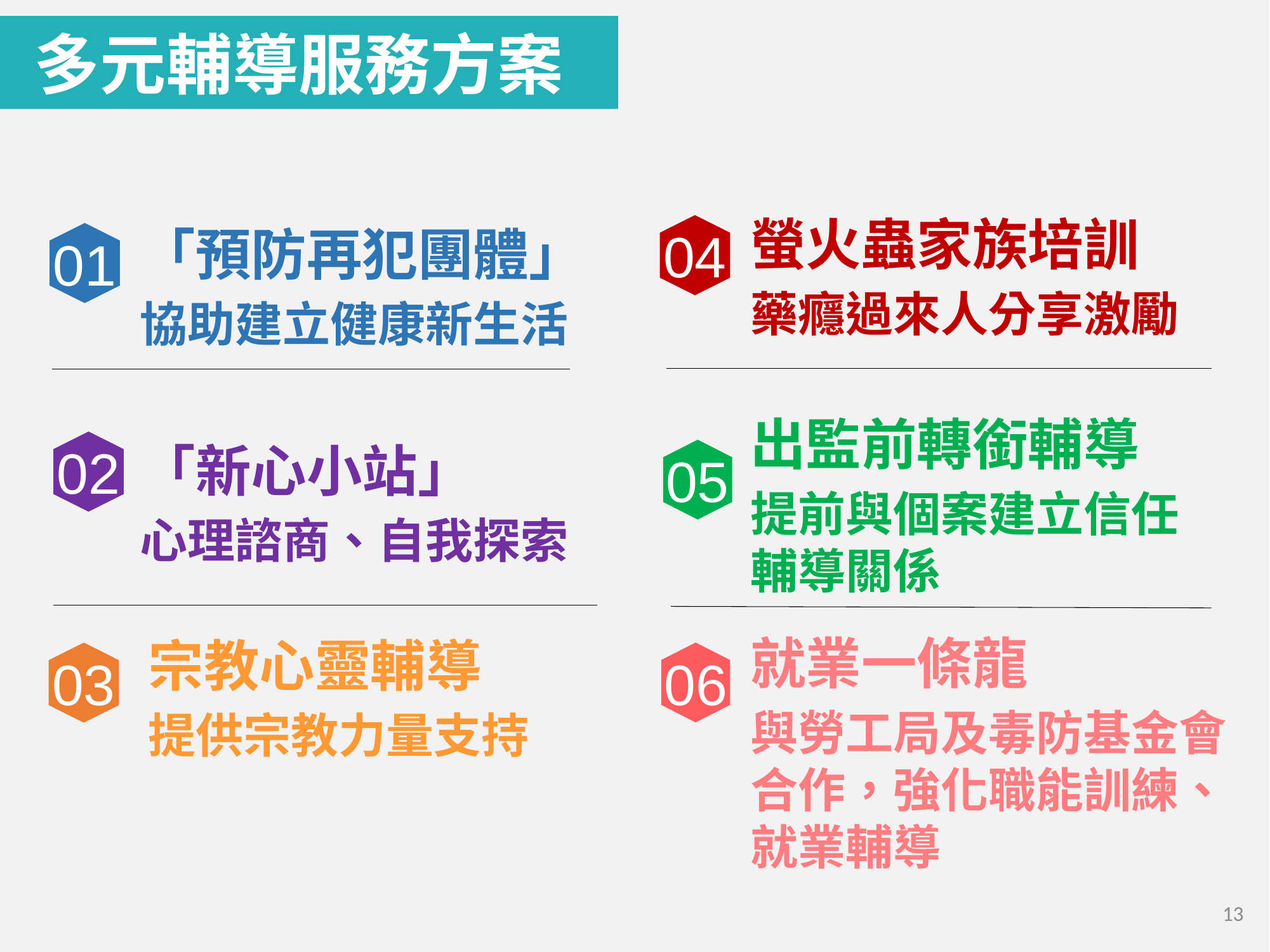

多元輔導服務方案
螢火蟲家族培訓
藥癮過來人分享激勵
「預防再犯團體」
協助建立健康新生活
04
01
出監前轉銜輔導
提前與個案建立信任輔導關係
02
「新心小站」
心理諮商、自我探索
05
就業一條龍
與勞工局及毒防基金會合作，強化職能訓練、就業輔導
宗教心靈輔導
提供宗教力量支持
06
03
13